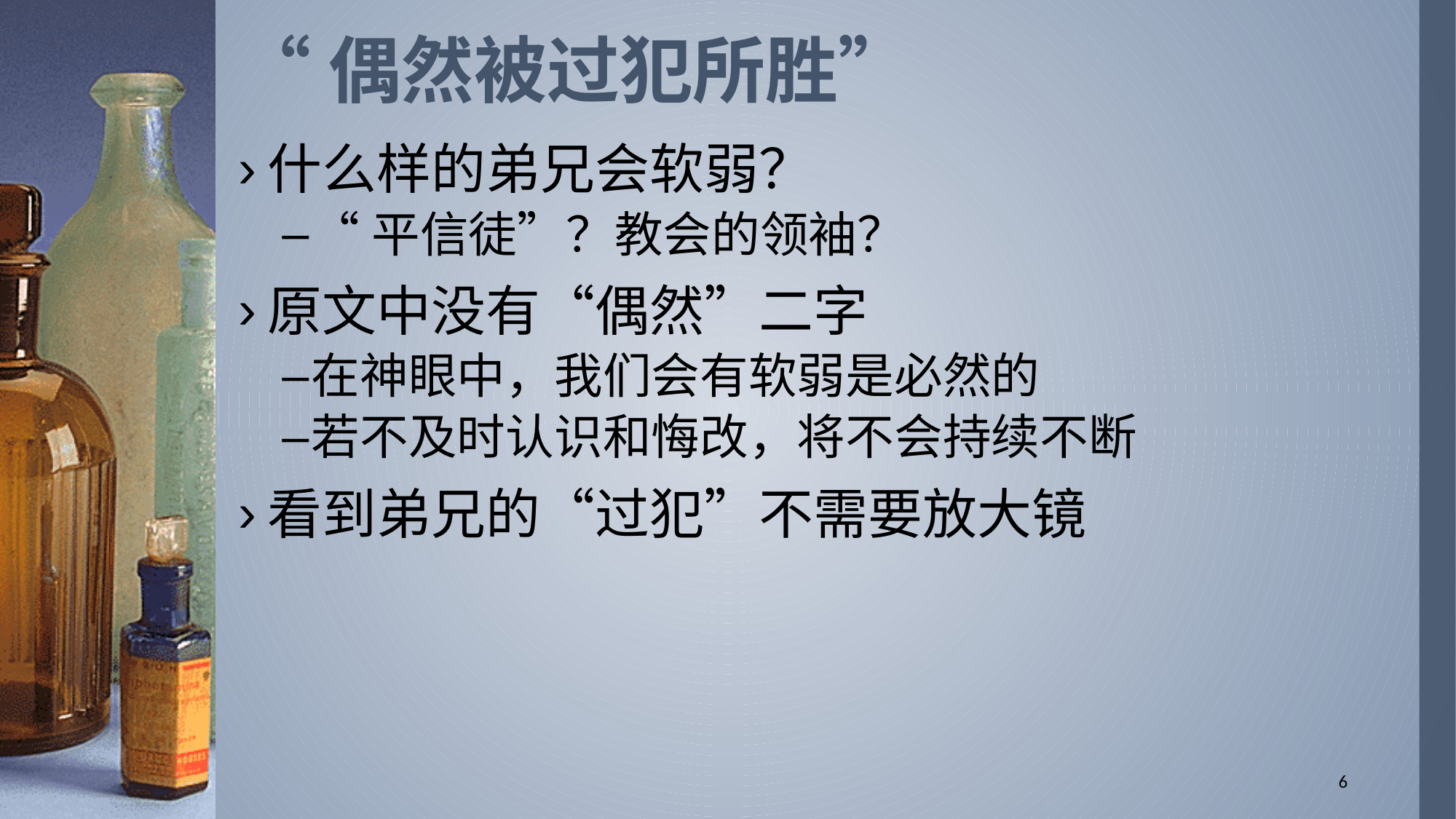

# “偶然被过犯所胜”
什么样的弟兄会软弱？
“平信徒”？教会的领袖？
原文中没有“偶然”二字
在神眼中，我们会有软弱是必然的
若不及时认识和悔改，将不会持续不断
看到弟兄的“过犯”不需要放大镜
6